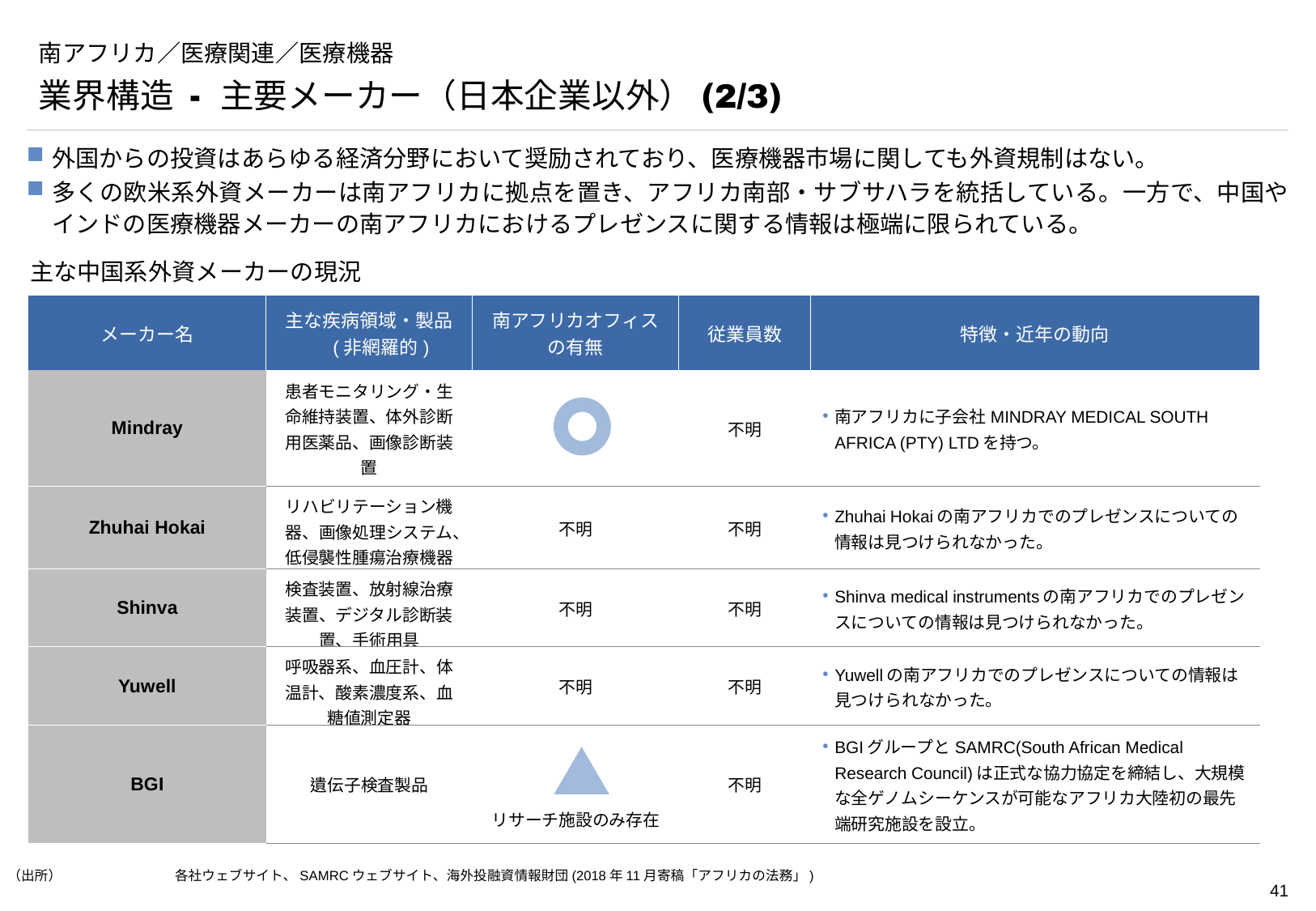

# 南アフリカ／医療関連／医療機器
業界構造 - 主要メーカー（日本企業以外）(2/3)
外国からの投資はあらゆる経済分野において奨励されており、医療機器市場に関しても外資規制はない。
多くの欧米系外資メーカーは南アフリカに拠点を置き、アフリカ南部・サブサハラを統括している。一方で、中国やインドの医療機器メーカーの南アフリカにおけるプレゼンスに関する情報は極端に限られている。
主な中国系外資メーカーの現況
| メーカー名 | 主な疾病領域・製品　(非網羅的) | 南アフリカオフィス の有無 | 従業員数 | 特徴・近年の動向 |
| --- | --- | --- | --- | --- |
| Mindray | 患者モニタリング・生命維持装置、体外診断用医薬品、画像診断装置 |  | 不明 | 南アフリカに子会社MINDRAY MEDICAL SOUTH AFRICA (PTY) LTDを持つ。 |
| Zhuhai Hokai | リハビリテーション機器、画像処理システム、低侵襲性腫瘍治療機器 | 不明 | 不明 | Zhuhai Hokaiの南アフリカでのプレゼンスについての情報は見つけられなかった。 |
| Shinva | 検査装置、放射線治療装置、デジタル診断装置、手術用具 | 不明 | 不明 | Shinva medical instrumentsの南アフリカでのプレゼンスについての情報は見つけられなかった。 |
| Yuwell | 呼吸器系、血圧計、体温計、酸素濃度系、血糖値測定器 | 不明 | 不明 | Yuwellの南アフリカでのプレゼンスについての情報は見つけられなかった。 |
| BGI | 遺伝子検査製品 | リサーチ施設のみ存在 | 不明 | BGIグループとSAMRC(South African Medical Research Council)は正式な協力協定を締結し、大規模な全ゲノムシーケンスが可能なアフリカ大陸初の最先端研究施設を設立。 |

（出所）	各社ウェブサイト、SAMRCウェブサイト、海外投融資情報財団(2018年11月寄稿「アフリカの法務」)